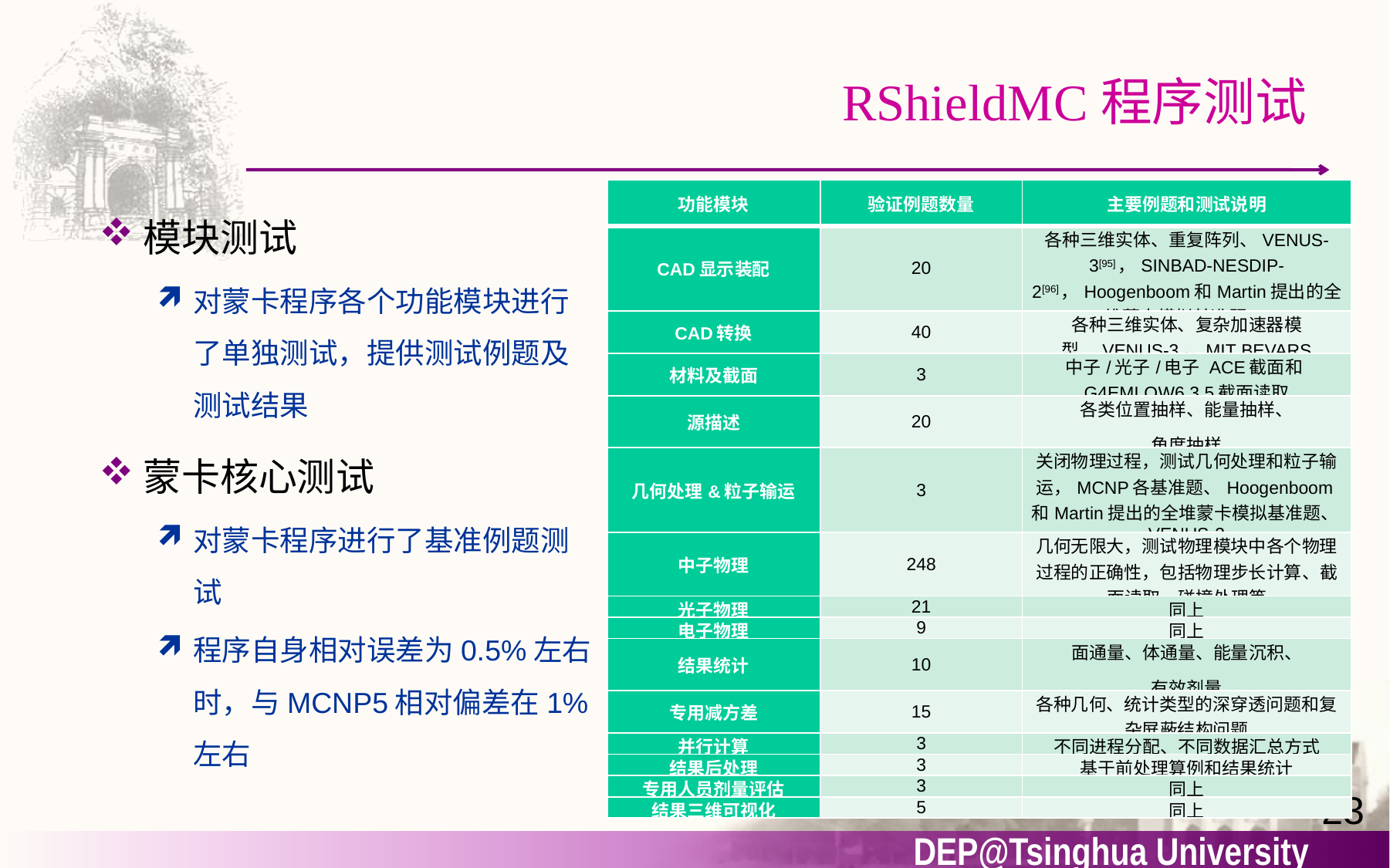

# RShieldMC程序测试

| 功能模块 | 验证例题数量 | 主要例题和测试说明 |
| --- | --- | --- |
| CAD显示装配 | 20 | 各种三维实体、重复阵列、VENUS-3[95]，SINBAD-NESDIP-2[96]，Hoogenboom和Martin提出的全堆蒙卡模拟基准题[97] |
| CAD转换 | 40 | 各种三维实体、复杂加速器模型、VENUS-3，MIT BEVARS |
| 材料及截面 | 3 | 中子/光子/电子 ACE截面和G4EMLOW6.3.5截面读取 |
| 源描述 | 20 | 各类位置抽样、能量抽样、 角度抽样 |
| 几何处理&粒子输运 | 3 | 关闭物理过程，测试几何处理和粒子输运，MCNP各基准题、Hoogenboom和Martin提出的全堆蒙卡模拟基准题、VENUS-3 |
| 中子物理 | 248 | 几何无限大，测试物理模块中各个物理过程的正确性，包括物理步长计算、截面读取、碰撞处理等 |
| 光子物理 | 21 | 同上 |
| 电子物理 | 9 | 同上 |
| 结果统计 | 10 | 面通量、体通量、能量沉积、 有效剂量 |
| 专用减方差 | 15 | 各种几何、统计类型的深穿透问题和复杂屏蔽结构问题 |
| 并行计算 | 3 | 不同进程分配、不同数据汇总方式 |
| 结果后处理 | 3 | 基于前处理算例和结果统计 |
| 专用人员剂量评估 | 3 | 同上 |
| 结果三维可视化 | 5 | 同上 |
模块测试
对蒙卡程序各个功能模块进行了单独测试，提供测试例题及测试结果
蒙卡核心测试
对蒙卡程序进行了基准例题测试
程序自身相对误差为0.5%左右时，与MCNP5相对偏差在1%左右